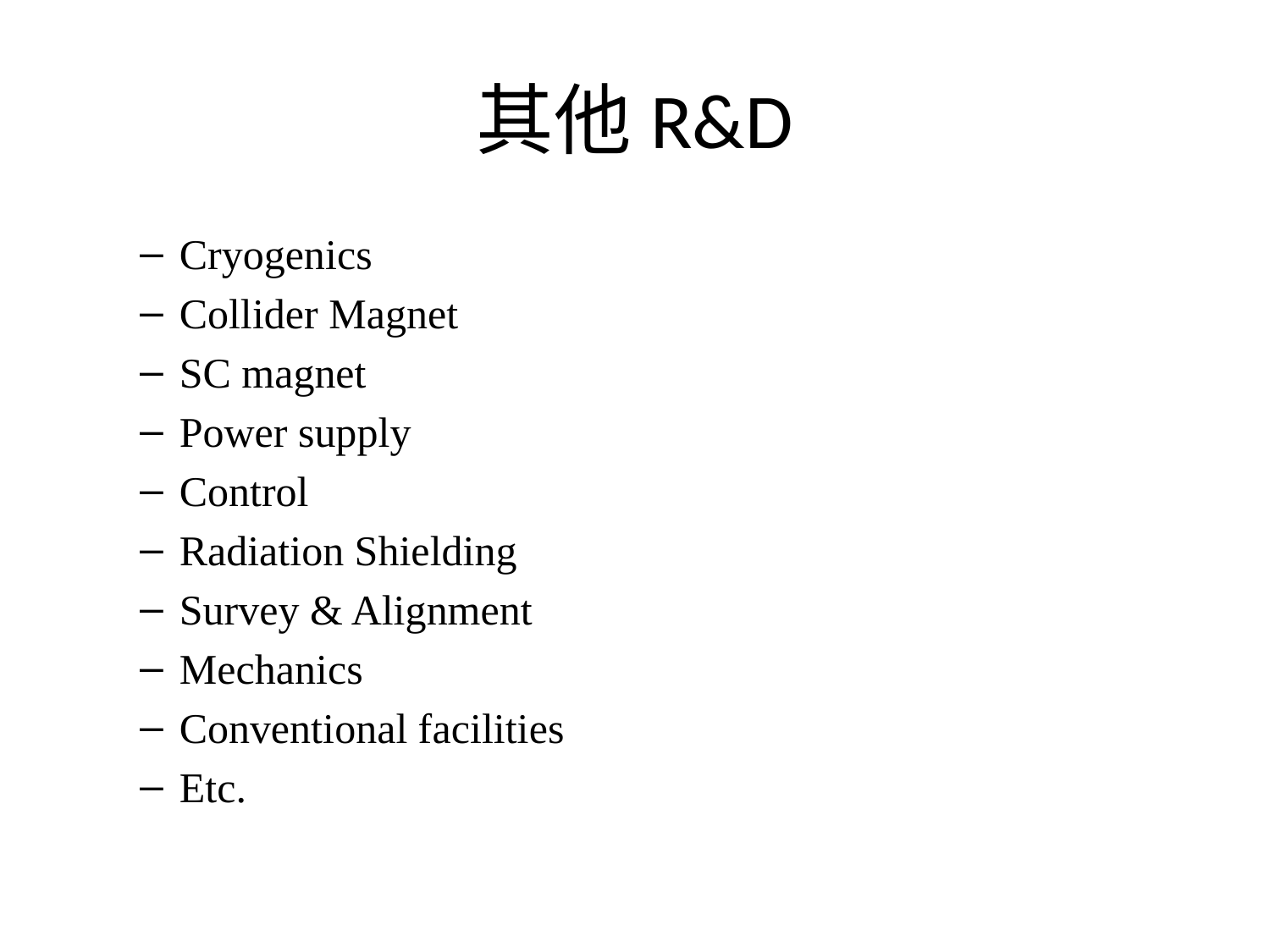

# 其他R&D

Cryogenics
Collider Magnet
SC magnet
Power supply
Control
Radiation Shielding
Survey & Alignment
Mechanics
Conventional facilities
Etc.